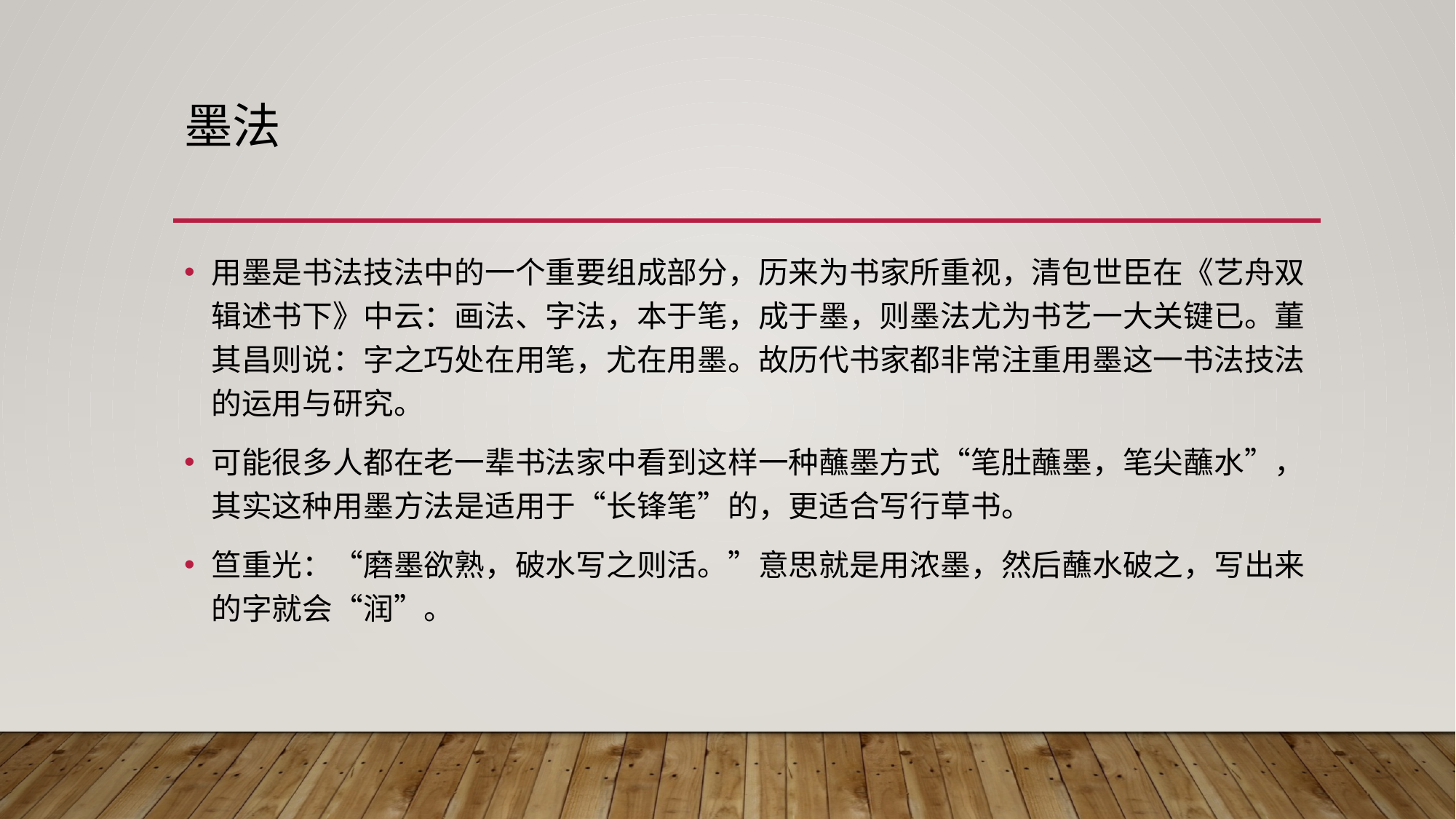

# 墨法
用墨是书法技法中的一个重要组成部分，历来为书家所重视，清包世臣在《艺舟双辑述书下》中云：画法、字法，本于笔，成于墨，则墨法尤为书艺一大关键已。董其昌则说：字之巧处在用笔，尤在用墨。故历代书家都非常注重用墨这一书法技法的运用与研究。
可能很多人都在老一辈书法家中看到这样一种蘸墨方式“笔肚蘸墨，笔尖蘸水”，其实这种用墨方法是适用于“长锋笔”的，更适合写行草书。
笪重光：“磨墨欲熟，破水写之则活。”意思就是用浓墨，然后蘸水破之，写出来的字就会“润”。